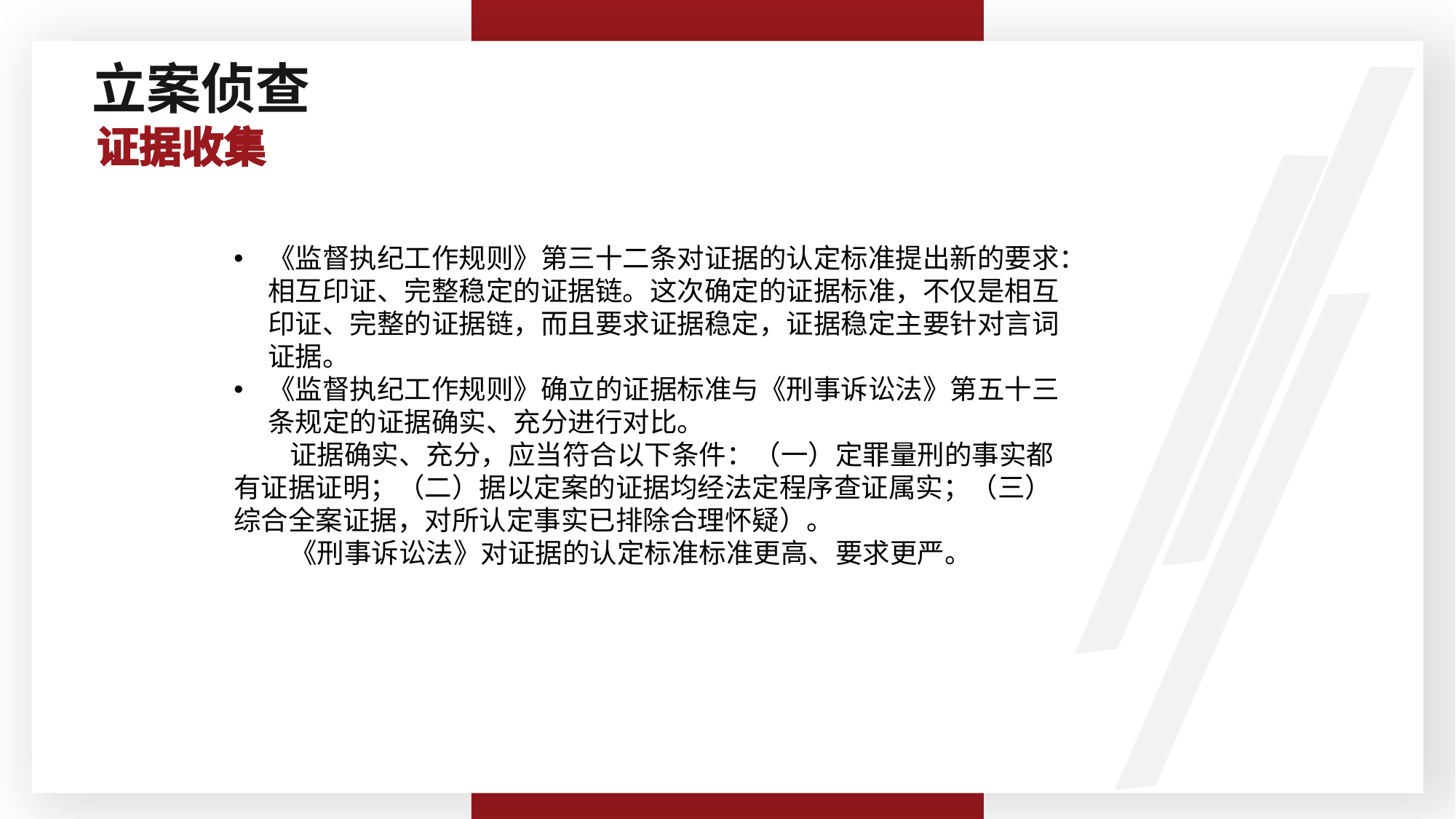

经过初步核实，对存在严经过初步核实，对存在严重违纪需要追究党纪责任的，将进入立案审查环节。规则规定，对严重违纪涉嫌犯罪人员采取审查措施，应当在24小时内通知被审查人亲属。审查时间不得超过90日。在特殊情况下，经上一级纪检机关批准，可以延长一次，延长时间不得超过90日。
3.立案审查是整个监督执纪的核心，也是整个社会公众最关注、最神秘的部分，这个环节能不能做到公开、公正、合法、合规，直接影响到纪检机关本身办案。从查处的腐败案件来看，很多发生在立案审查阶段。重违纪需要追究党纪责任的，将进入立案审查环节。规则规定，对严重违纪涉嫌犯罪人员采取审查措施，应当在24小时内通知被审查人亲属。审查时间不得超过90日。在特殊情况下，经上一级纪检机关批准，可以延长一次，延长时间不得超过90日。
3.立案审查是整个监督执纪的核心，也是整个社会公众最关注、最神秘的部分，这个环节能不能做到公开、公正、合法、合规，直接影响到纪检机关本身办案。从查处的腐败案件来看，很多发生在立案审查阶段。
立案侦查
证据收集

《监督执纪工作规则》第三十二条对证据的认定标准提出新的要求：相互印证、完整稳定的证据链。这次确定的证据标准，不仅是相互印证、完整的证据链，而且要求证据稳定，证据稳定主要针对言词证据。
《监督执纪工作规则》确立的证据标准与《刑事诉讼法》第五十三条规定的证据确实、充分进行对比。
        证据确实、充分，应当符合以下条件：（一）定罪量刑的事实都有证据证明；（二）据以定案的证据均经法定程序查证属实；（三）综合全案证据，对所认定事实已排除合理怀疑）。
        《刑事诉讼法》对证据的认定标准标准更高、要求更严。